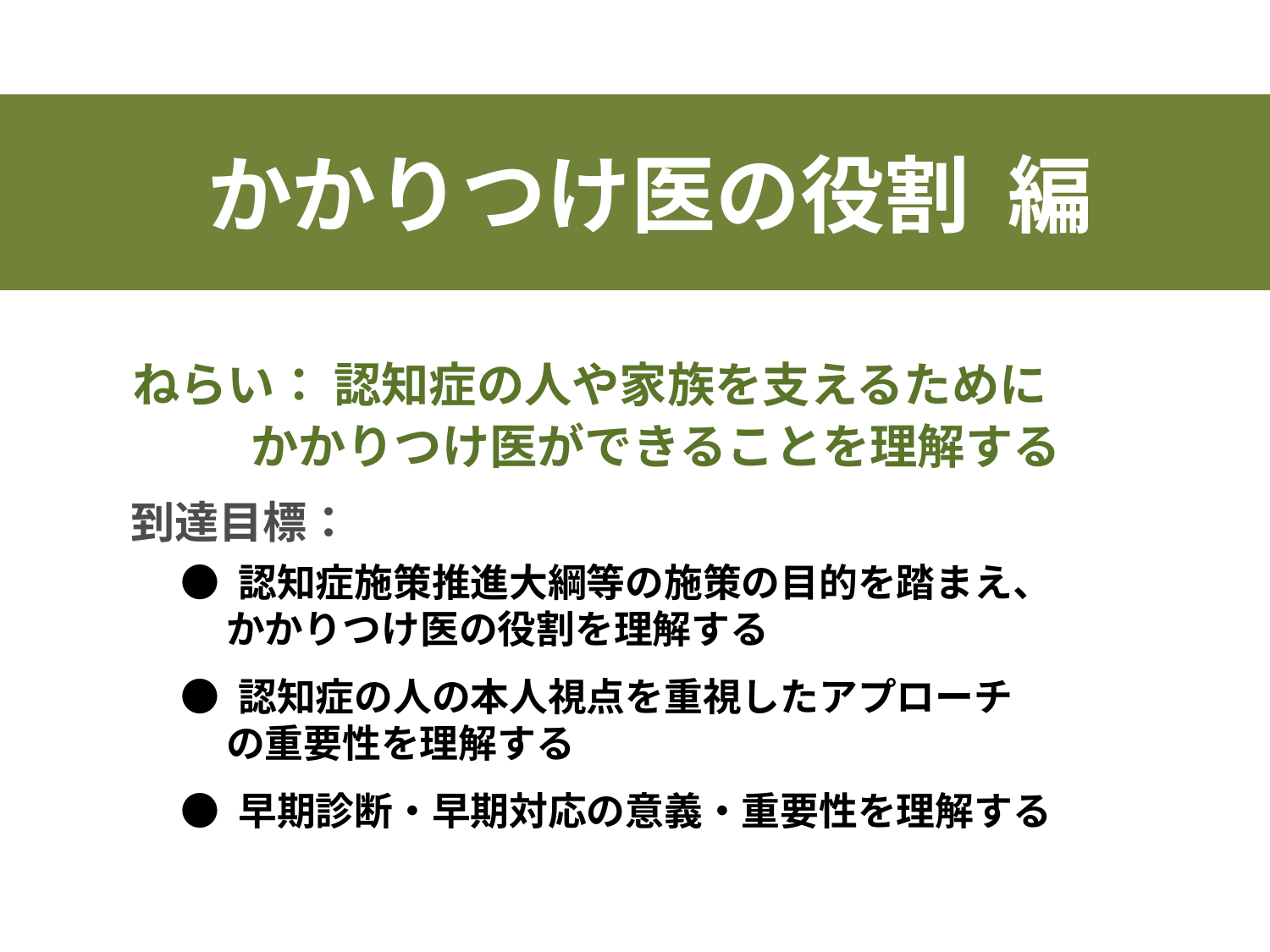

かかりつけ医の役割  編
 ねらい： 認知症の人や家族を支えるために
            かかりつけ医ができることを理解する
 到達目標：
        ● 認知症施策推進大綱等の施策の目的を踏まえ、
            かかりつけ医の役割を理解する
        ● 認知症の人の本人視点を重視したアプローチ
            の重要性を理解する
        ● 早期診断・早期対応の意義・重要性を理解する